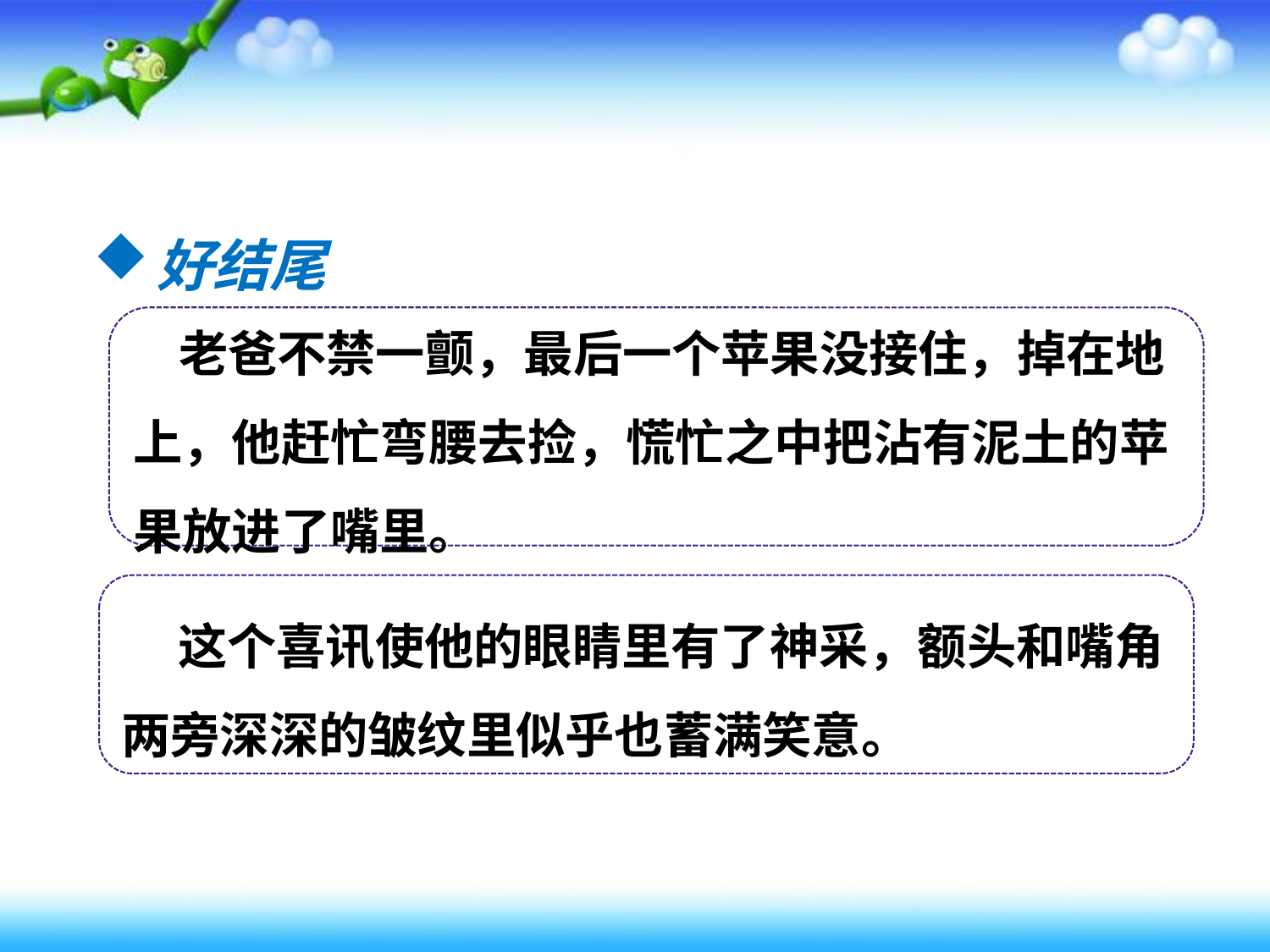

好结尾
   老爸不禁一颤，最后一个苹果没接住，掉在地上，他赶忙弯腰去捡，慌忙之中把沾有泥土的苹果放进了嘴里。
    这个喜讯使他的眼睛里有了神采，额头和嘴角两旁深深的皱纹里似乎也蓄满笑意。